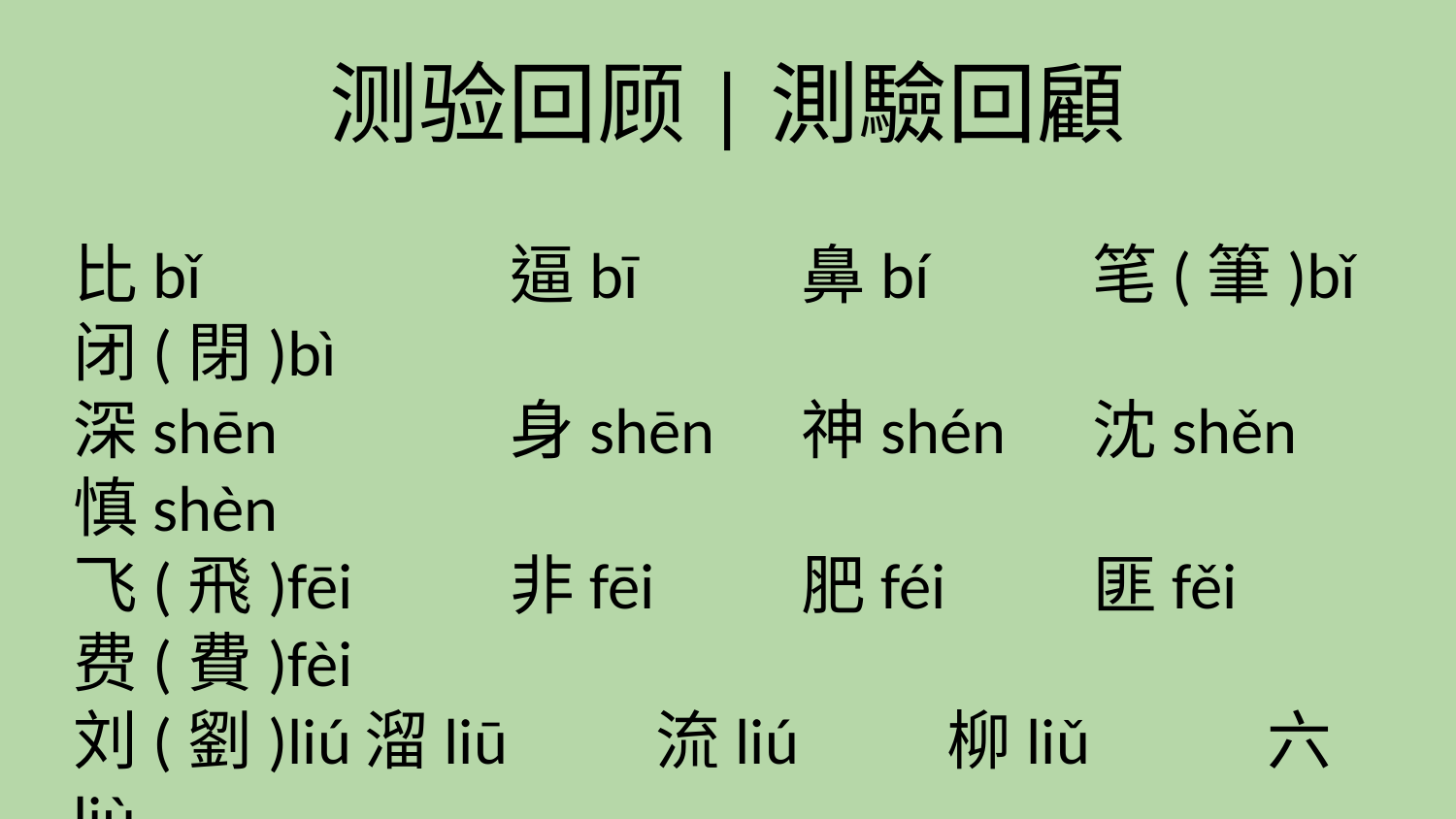

# 测验回顾|測驗回顧
比bǐ	 		逼bī		鼻bí		笔(筆)bǐ	 闭(閉)bì
深shēn		身shēn	神shén	沈shěn	 慎shèn
飞(飛)fēi 	非fēi		肥féi		匪fěi		 费(費)fèi
刘(劉)liú	溜liū		流liú		柳liǔ		 六liù
处(處)chù 	出chū	除chú	楚chǔ	 触(觸)chù
个(個)gè 	哥gē		格gé		葛gě		 各gè